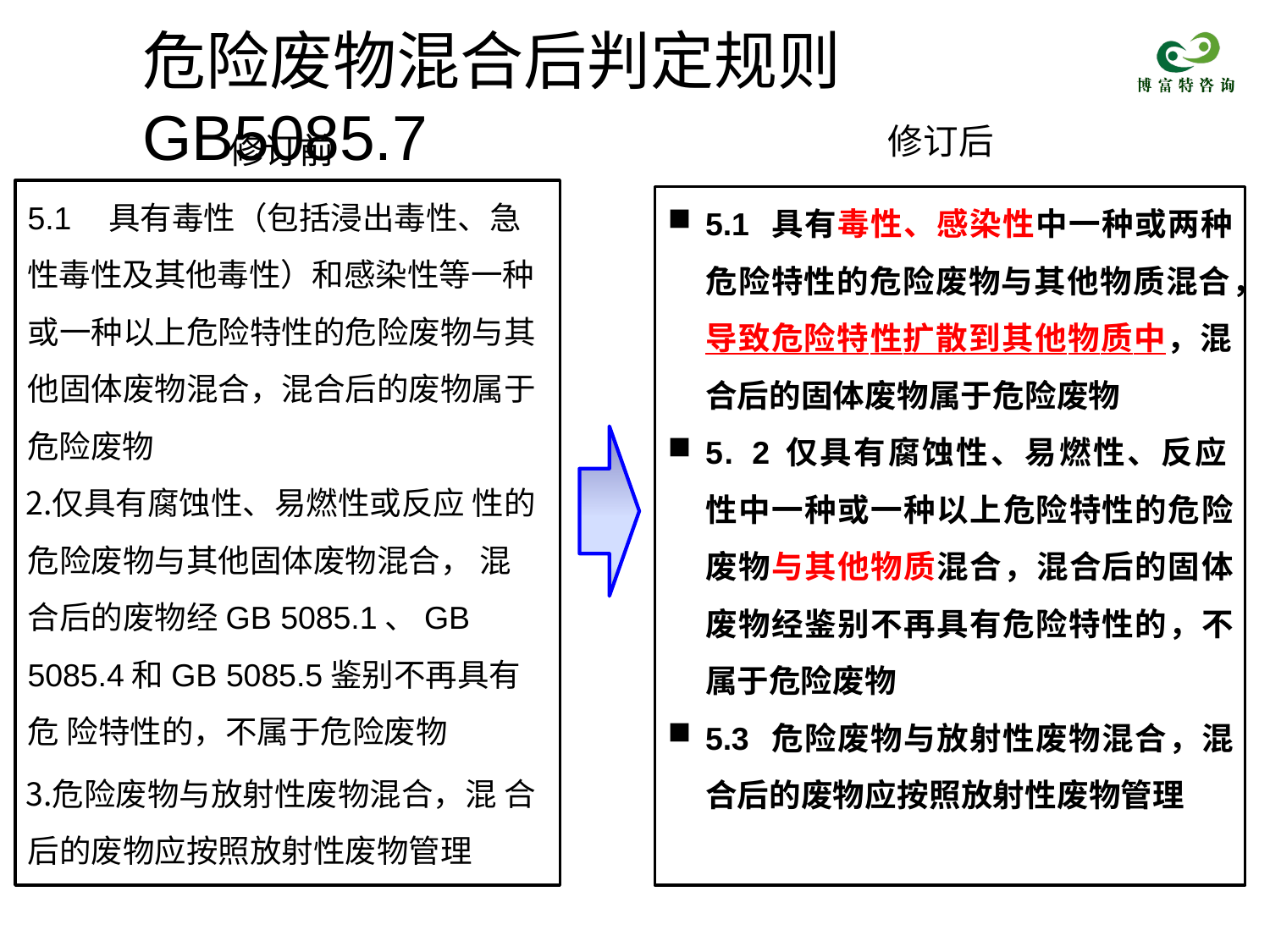

# 危险废物混合后判定规则 GB5085.7
修订后
修订前
5.1	具有毒性（包括浸出毒性、急 性毒性及其他毒性）和感染性等一种 或一种以上危险特性的危险废物与其 他固体废物混合，混合后的废物属于 危险废物

5.1 具有毒性、感染性中一种或两种
危险特性的危险废物与其他物质混合，
导致危险特性扩散到其他物质中，混 合后的固体废物属于危险废物
5. 2 仅具有腐蚀性、易燃性、反应
性中一种或一种以上危险特性的危险 废物与其他物质混合，混合后的固体 废物经鉴别不再具有危险特性的，不 属于危险废物
5.3 危险废物与放射性废物混合，混 合后的废物应按照放射性废物管理

仅具有腐蚀性、易燃性或反应 性的危险废物与其他固体废物混合， 混合后的废物经GB 5085.1、GB  5085.4和GB 5085.5鉴别不再具有危 险特性的，不属于危险废物
危险废物与放射性废物混合，混 合后的废物应按照放射性废物管理